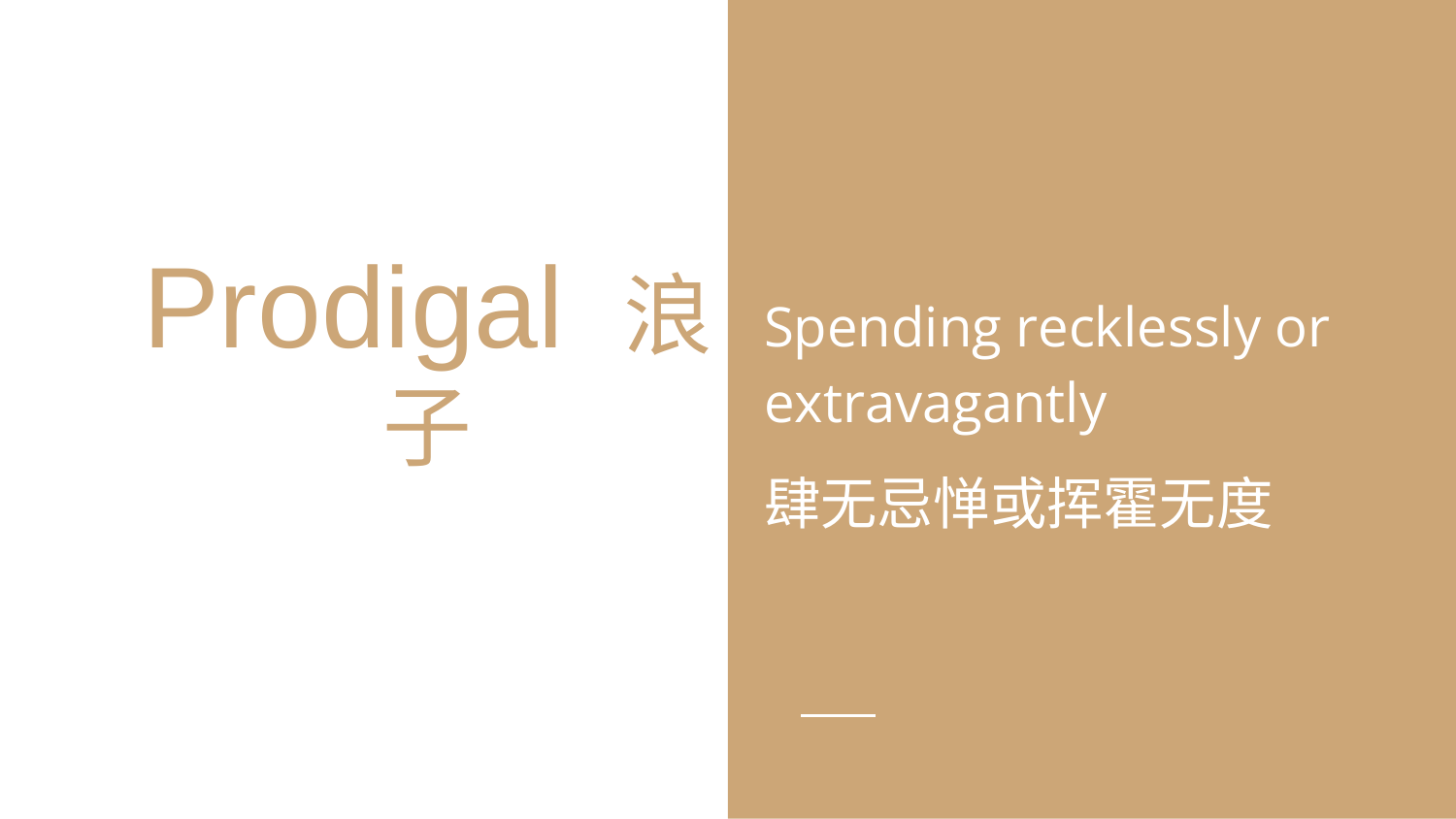

Spending recklessly or extravagantly
肆无忌惮或挥霍无度
# Prodigal 浪子